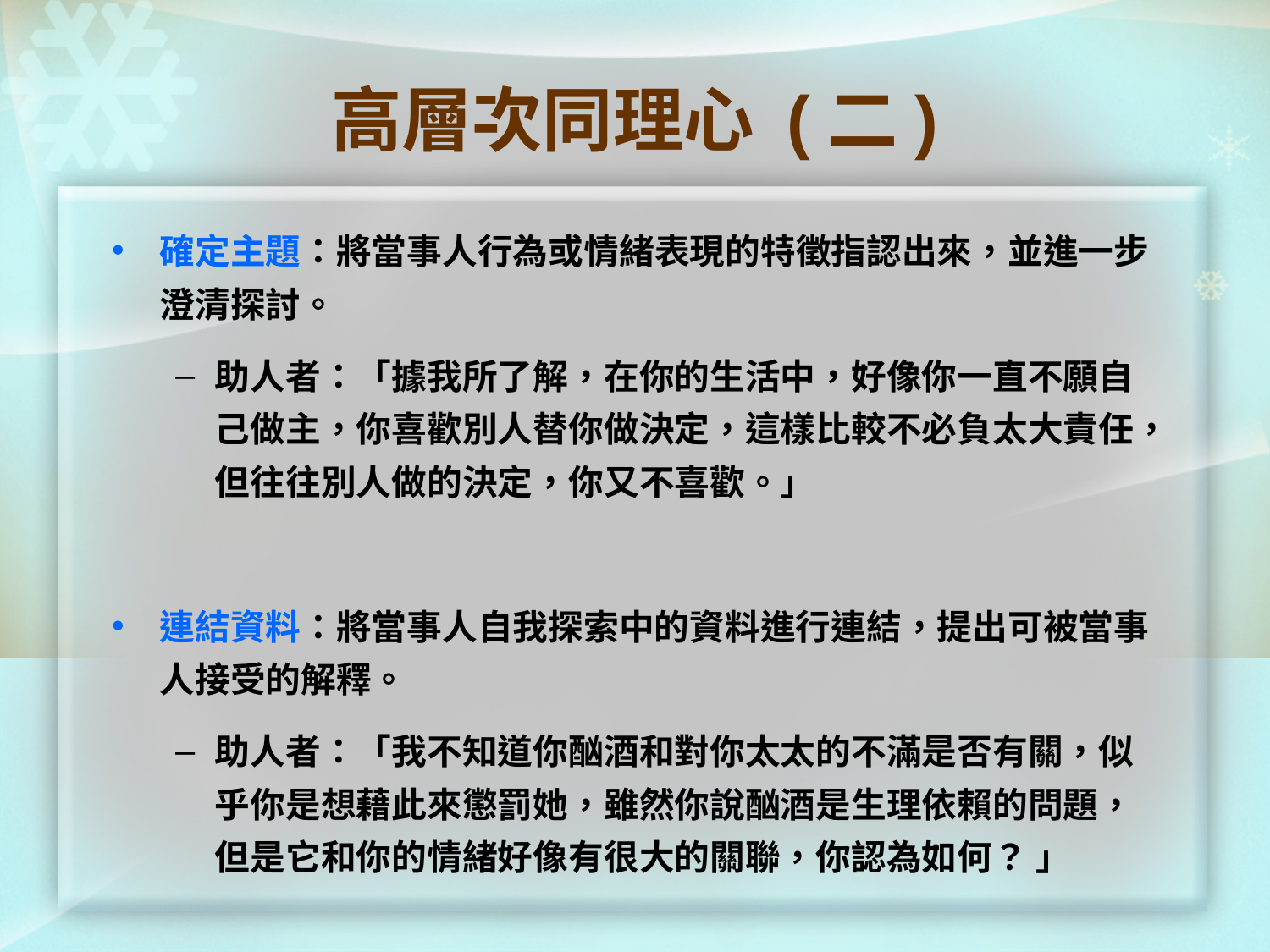

# 高層次同理心 (二)
確定主題：將當事人行為或情緒表現的特徵指認出來，並進一步澄清探討。
助人者：「據我所了解，在你的生活中，好像你一直不願自己做主，你喜歡別人替你做決定，這樣比較不必負太大責任，但往往別人做的決定，你又不喜歡。」

連結資料：將當事人自我探索中的資料進行連結，提出可被當事人接受的解釋。
助人者：「我不知道你酗酒和對你太太的不滿是否有關，似乎你是想藉此來懲罰她，雖然你說酗酒是生理依賴的問題，但是它和你的情緒好像有很大的關聯，你認為如何？ 」